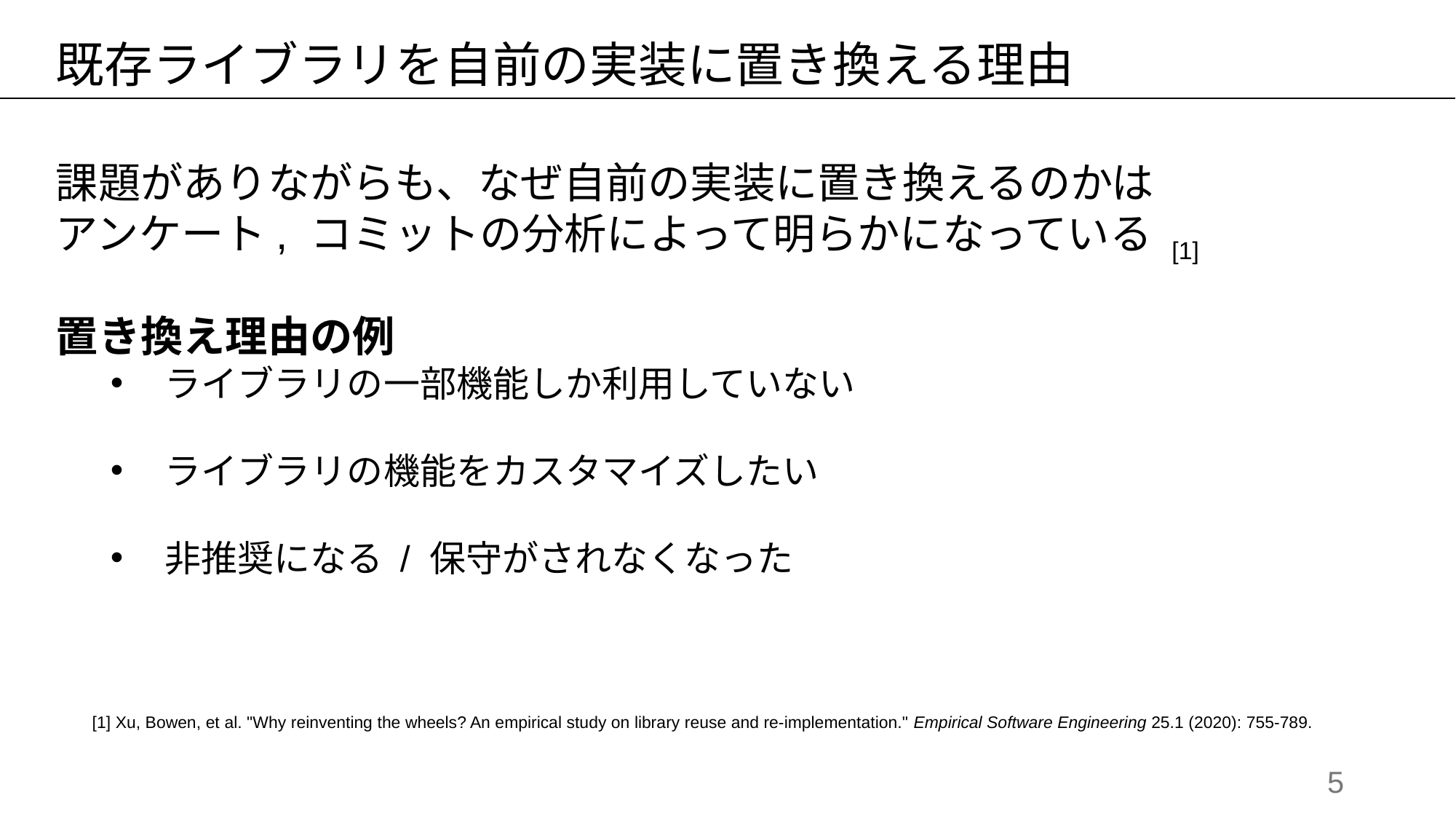

既存ライブラリを自前の実装に置き換える理由
課題がありながらも、なぜ自前の実装に置き換えるのかは
アンケート, コミットの分析によって明らかになっている [1]
置き換え理由の例
ライブラリの一部機能しか利用していない

ライブラリの機能をカスタマイズしたい

非推奨になる / 保守がされなくなった
[1] Xu, Bowen, et al. "Why reinventing the wheels? An empirical study on library reuse and re-implementation." Empirical Software Engineering 25.1 (2020): 755-789.
5